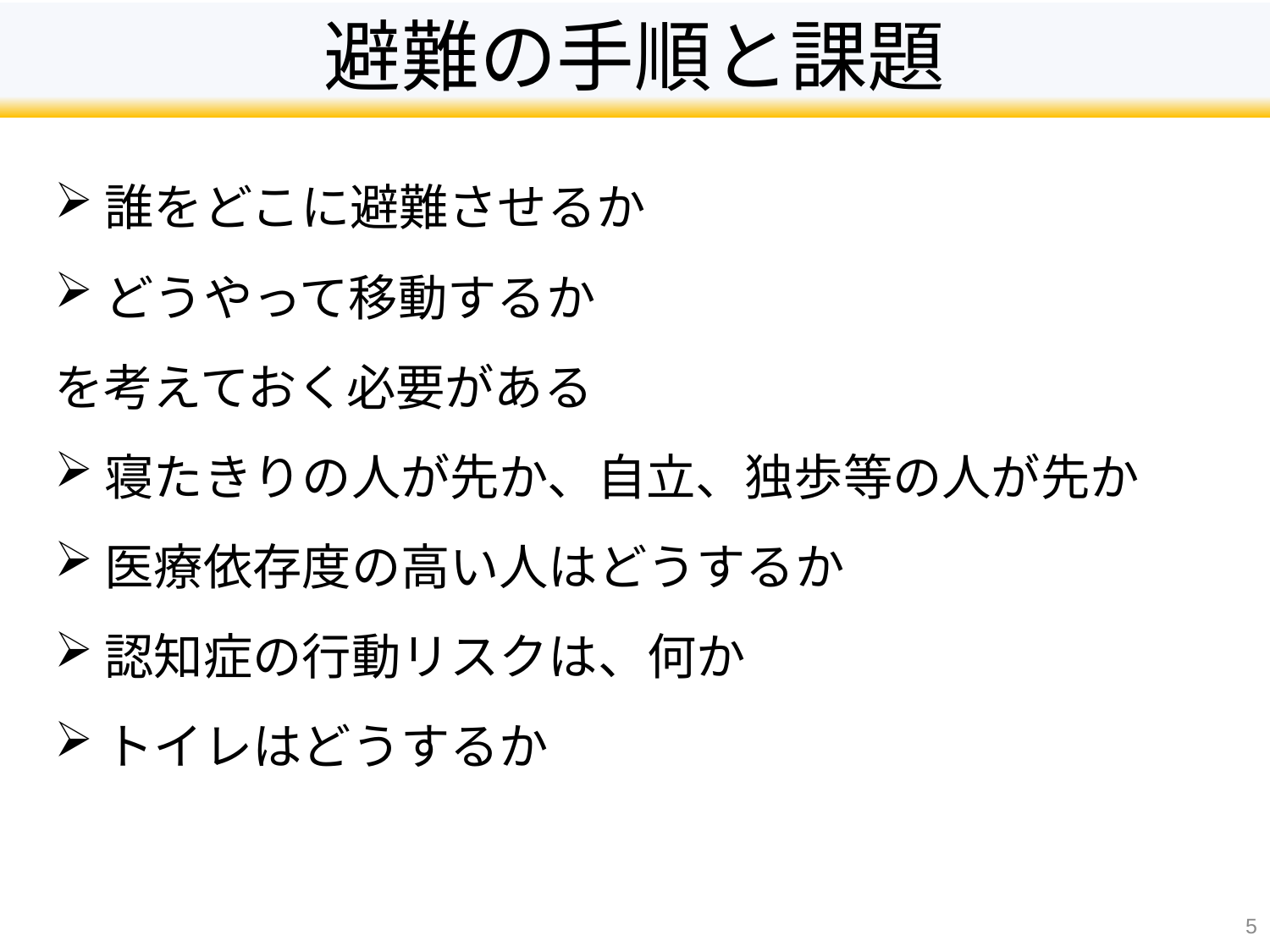

# 避難の手順と課題
誰をどこに避難させるか
どうやって移動するか
を考えておく必要がある
寝たきりの人が先か、自立、独歩等の人が先か
医療依存度の高い人はどうするか
認知症の行動リスクは、何か
トイレはどうするか
5